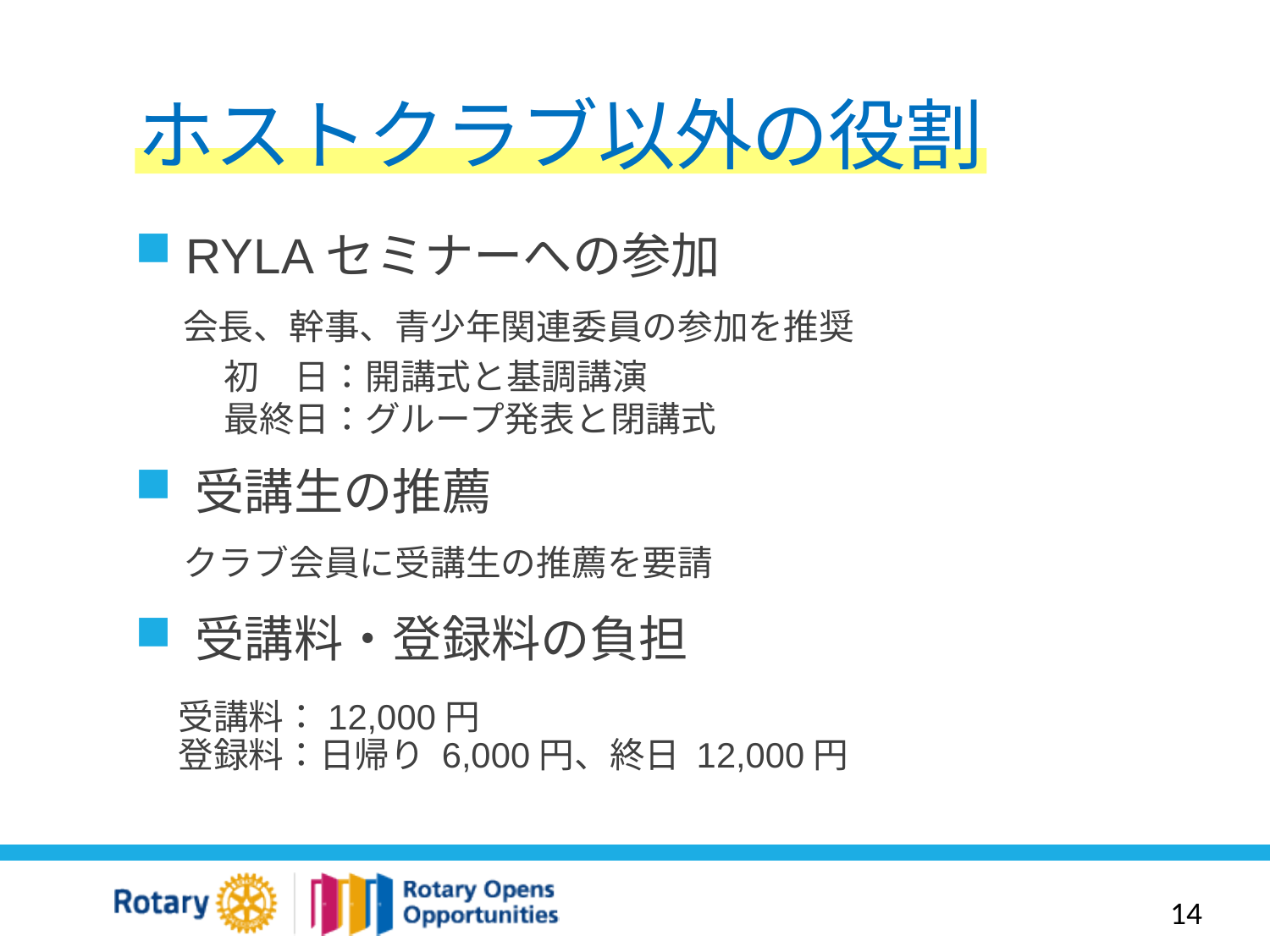

# ホストクラブ以外の役割

 RYLAセミナーへの参加
　会長、幹事、青少年関連委員の参加を推奨
　初　日：開講式と基調講演
　最終日：グループ発表と閉講式
 受講生の推薦
　クラブ会員に受講生の推薦を要請
 受講料・登録料の負担
　 受講料：12,000円
　 登録料：日帰り 6,000円、終日 12,000円